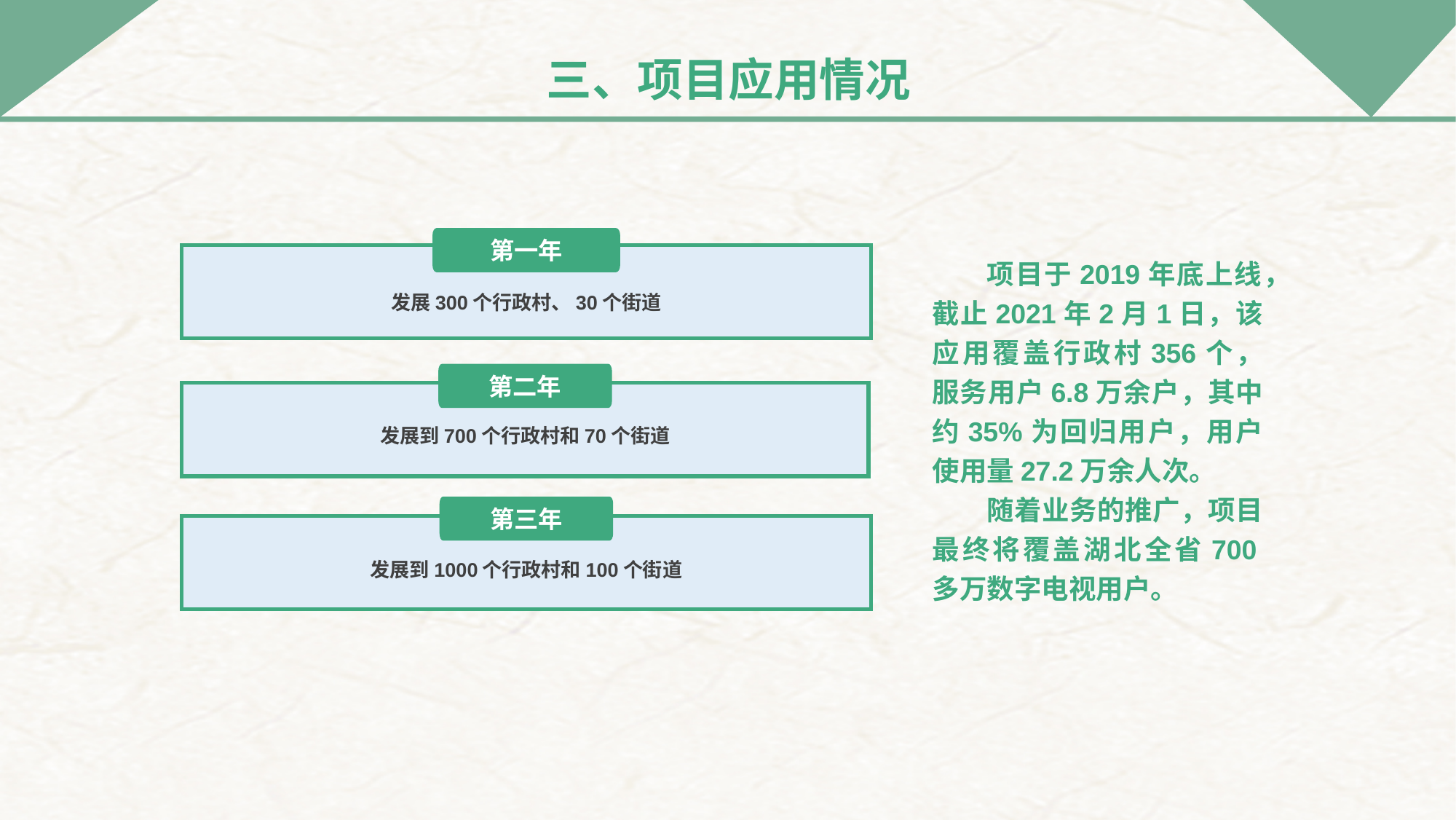

三、项目应用情况

第一年

发展300个行政村、30个街道
第二年

发展到700个行政村和70个街道
第三年

发展到1000个行政村和100个街道
项目于2019年底上线，截止2021年2月1日，该应用覆盖行政村356个，服务用户6.8万余户，其中约35%为回归用户，用户使用量27.2万余人次。
随着业务的推广，项目最终将覆盖湖北全省700多万数字电视用户。